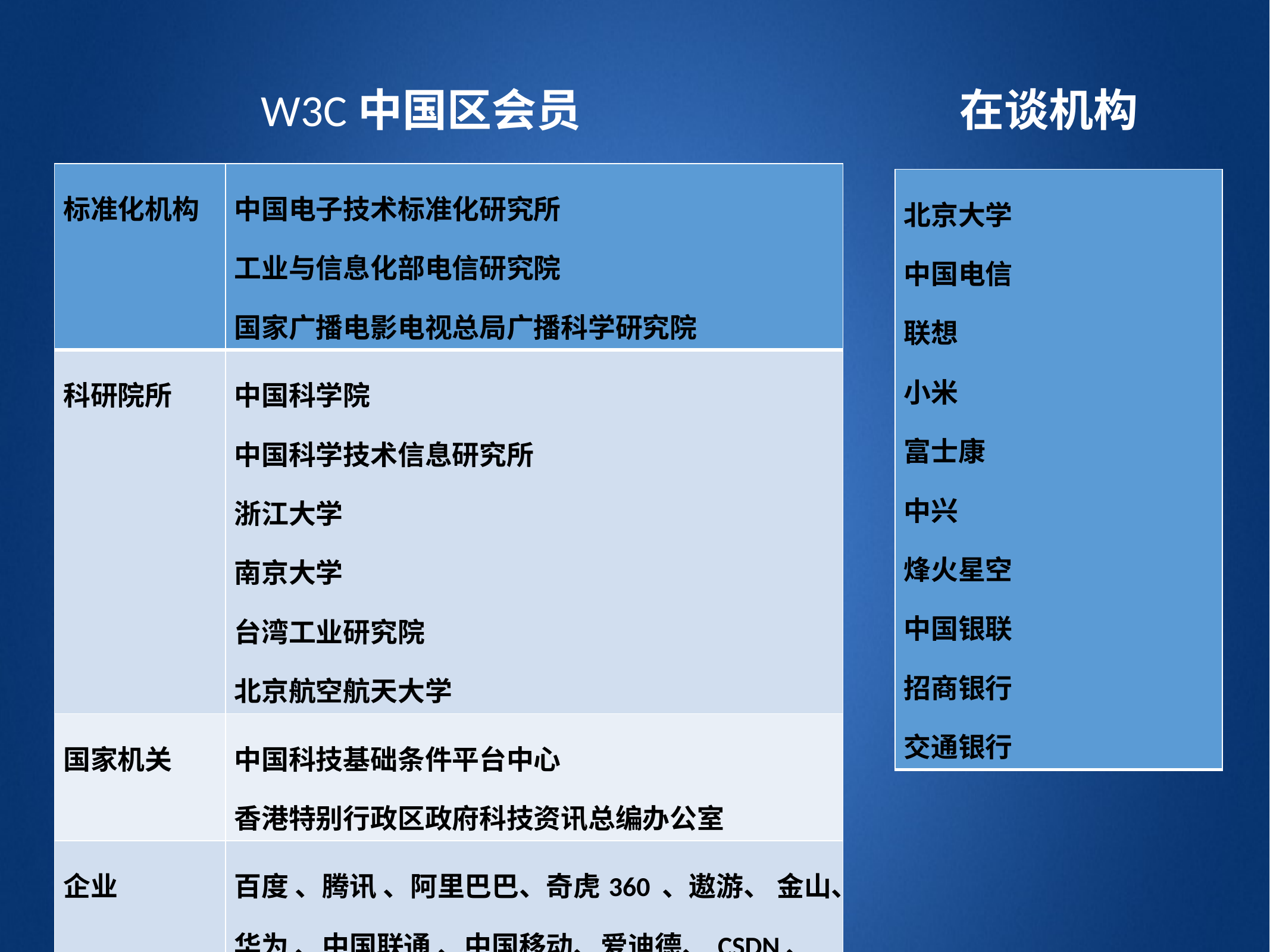

# W3C中国区会员
在谈机构
| 标准化机构 | 中国电子技术标准化研究所 工业与信息化部电信研究院 国家广播电影电视总局广播科学研究院 |
| --- | --- |
| 科研院所 | 中国科学院 中国科学技术信息研究所 浙江大学 南京大学 台湾工业研究院 北京航空航天大学 |
| 国家机关 | 中国科技基础条件平台中心 香港特别行政区政府科技资讯总编办公室 |
| 企业 | 百度 、腾讯 、阿里巴巴、奇虎360 、遨游、 金山、 华为 、中国联通 、中国移动、爱迪德、CSDN、 北京数字天堂信息科技有限责任公司 上海下一代广播电视网应用试验室有限公司 |
| 北京大学 中国电信 联想 小米 富士康 中兴 烽火星空 中国银联 招商银行 交通银行 |
| --- |